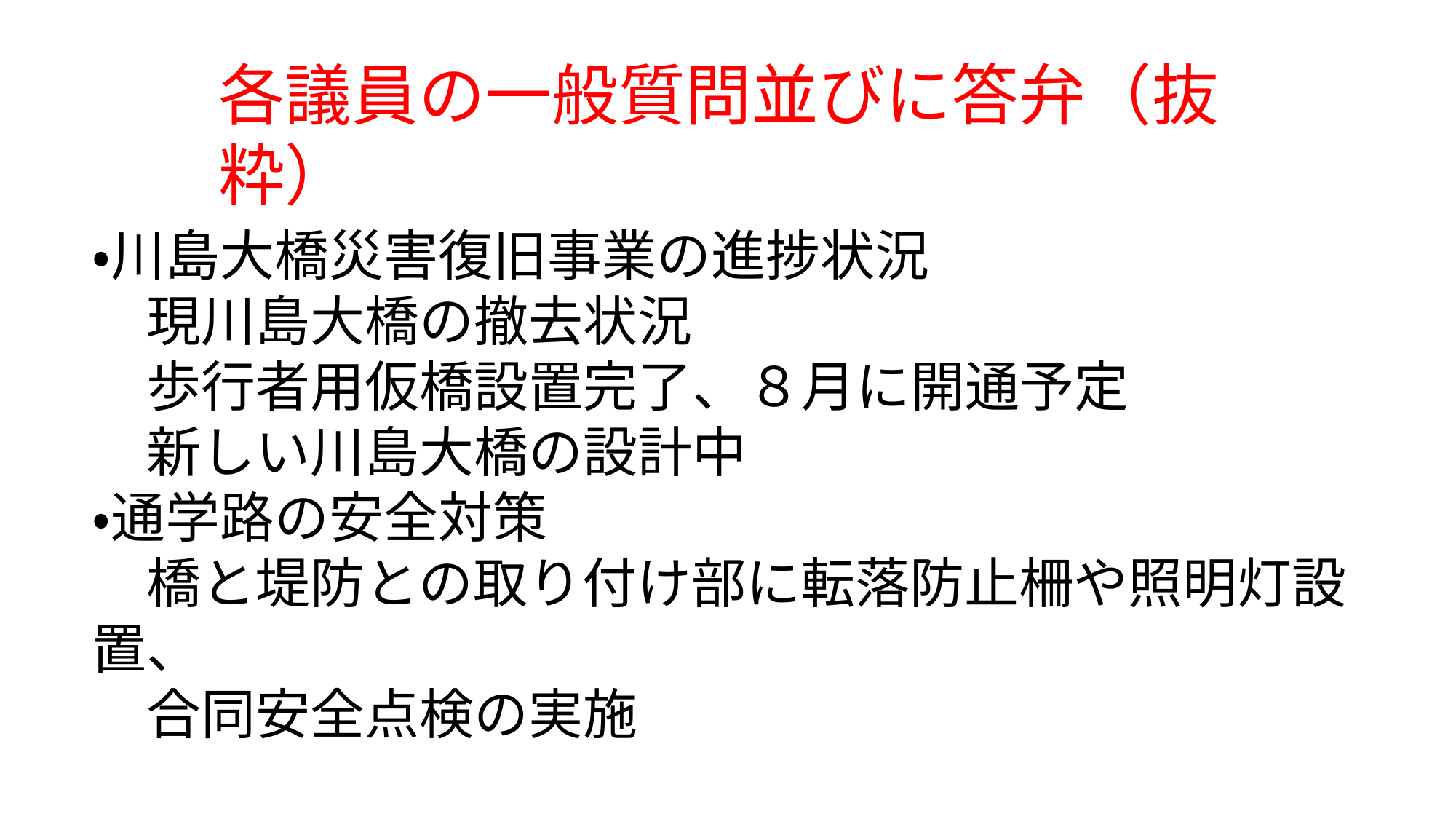

各議員の一般質問並びに答弁（抜粋）
・川島大橋災害復旧事業の進捗状況
　現川島大橋の撤去状況
　歩行者用仮橋設置完了、８月に開通予定
　新しい川島大橋の設計中
・通学路の安全対策
　橋と堤防との取り付け部に転落防止柵や照明灯設置、
　合同安全点検の実施